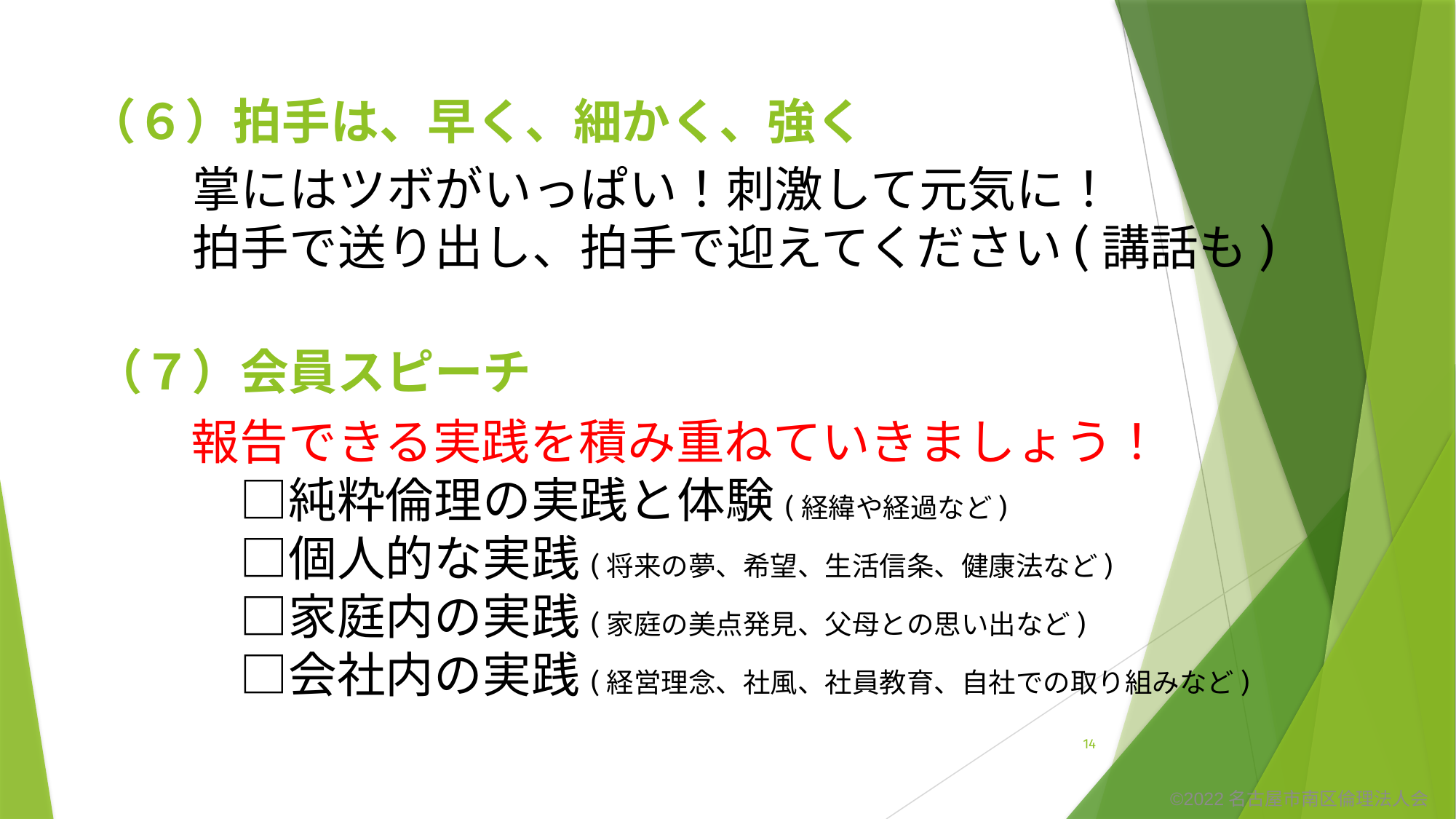

（６）拍手は、早く、細かく、強く

掌にはツボがいっぱい！刺激して元気に！
拍手で送り出し、拍手で迎えてください(講話も)

（７）会員スピーチ

報告できる実践を積み重ねていきましょう！
　□純粋倫理の実践と体験(経緯や経過など)
　□個人的な実践(将来の夢、希望、生活信条、健康法など)
　□家庭内の実践(家庭の美点発見、父母との思い出など)
　□会社内の実践(経営理念、社風、社員教育、自社での取り組みなど)

14
©2022名古屋市南区倫理法人会